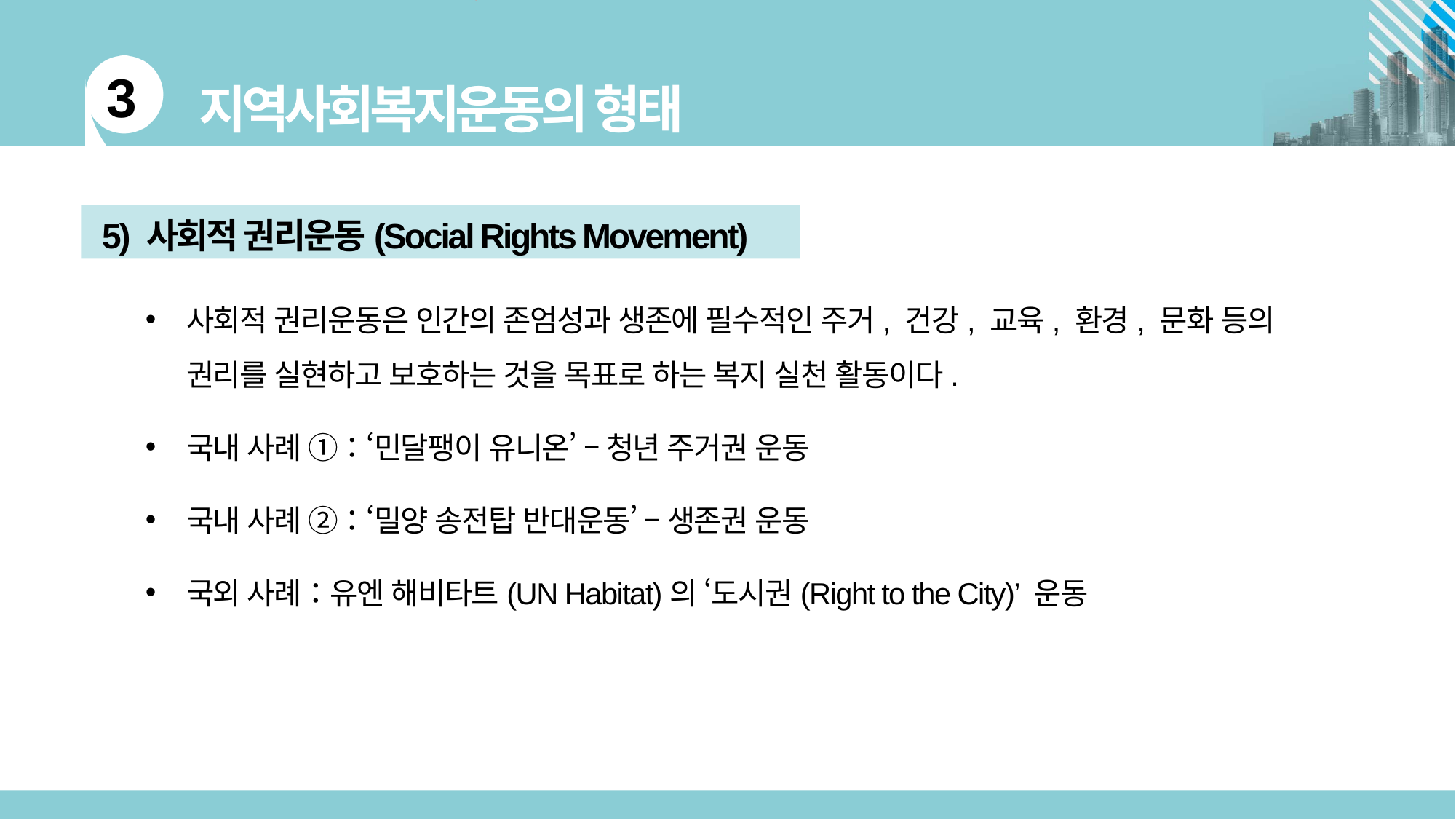

5) 사회적 권리운동(Social Rights Movement)
사회적 권리운동은 인간의 존엄성과 생존에 필수적인 주거, 건강, 교육, 환경, 문화 등의 권리를 실현하고 보호하는 것을 목표로 하는 복지 실천 활동이다.
국내 사례 ①：‘민달팽이 유니온’ – 청년 주거권 운동
국내 사례 ②：‘밀양 송전탑 반대운동’ – 생존권 운동
국외 사례：유엔 해비타트(UN Habitat)의 ‘도시권(Right to the City)’ 운동